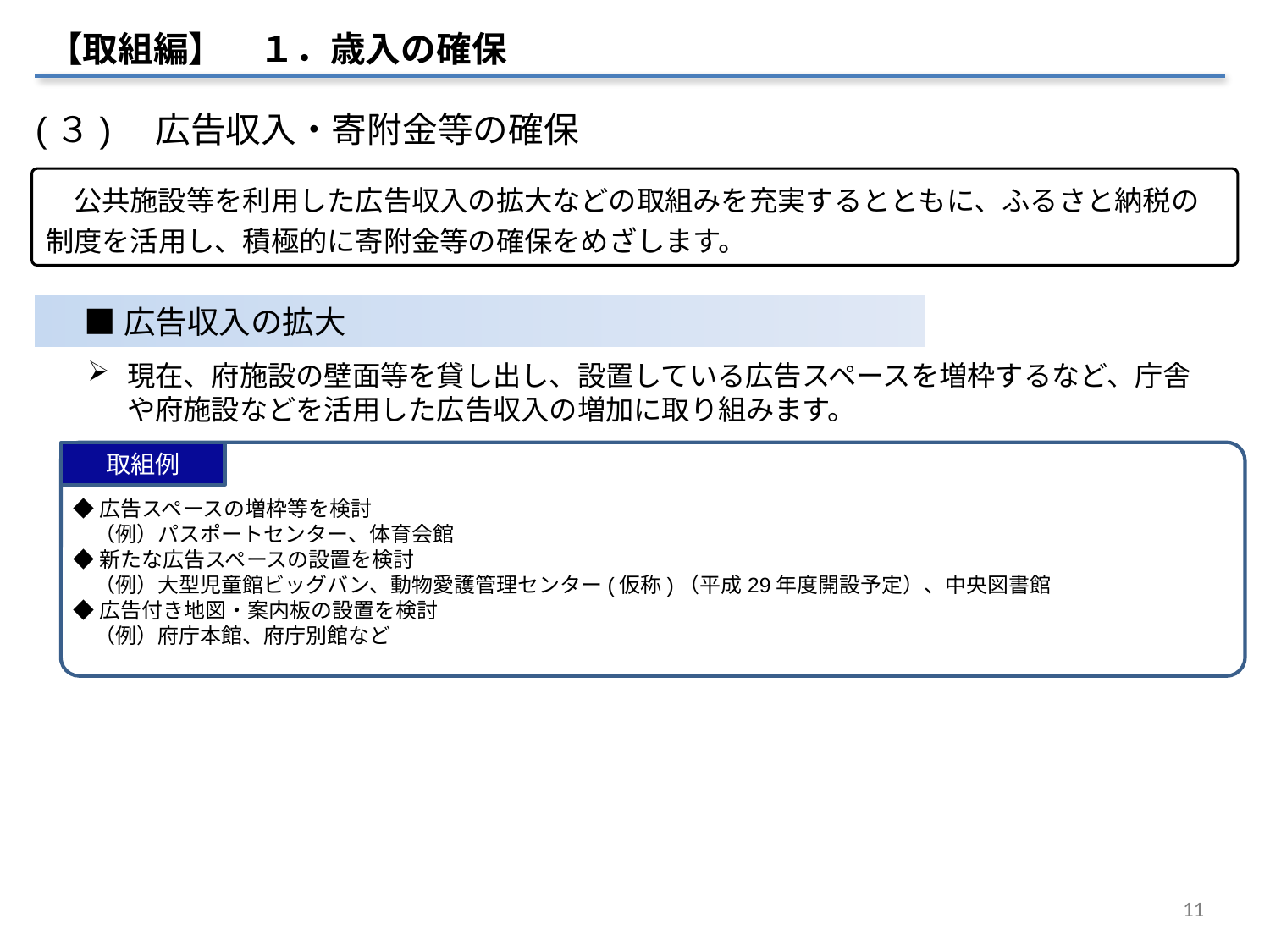

【取組編】　１．歳入の確保
(３)　広告収入・寄附金等の確保
　公共施設等を利用した広告収入の拡大などの取組みを充実するとともに、ふるさと納税の制度を活用し、積極的に寄附金等の確保をめざします。
■広告収入の拡大
現在、府施設の壁面等を貸し出し、設置している広告スペースを増枠するなど、庁舎や府施設などを活用した広告収入の増加に取り組みます。

取組例
◆広告スペースの増枠等を検討
　（例）パスポートセンター、体育会館
◆新たな広告スペースの設置を検討
　（例）大型児童館ビッグバン、動物愛護管理センター(仮称)（平成29年度開設予定）、中央図書館
◆広告付き地図・案内板の設置を検討
　（例）府庁本館、府庁別館など
11